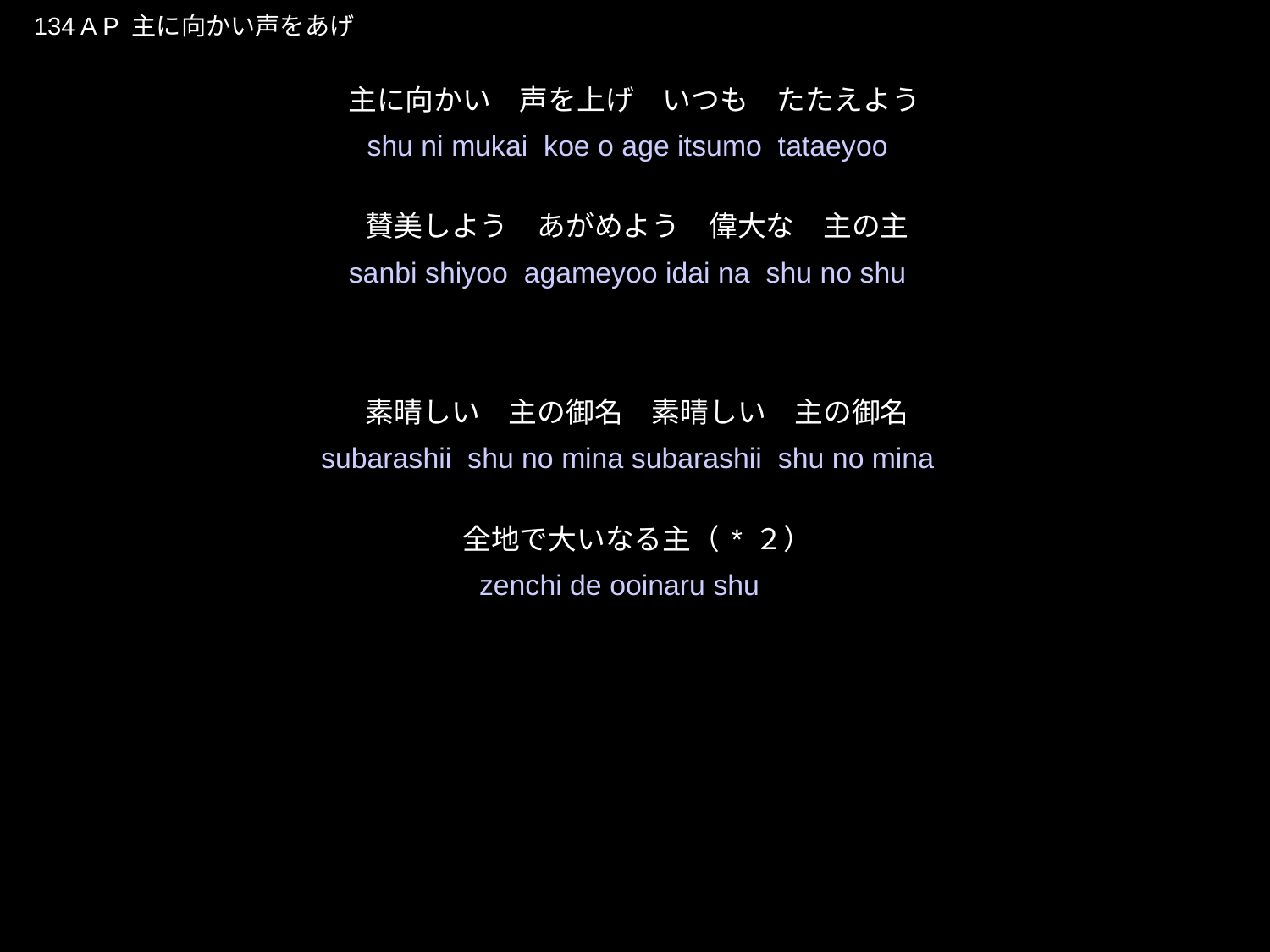

しゅにむかいこえをあげ
★P
134 A P 主に向かい声をあげ
主に向かい　声を上げ　いつも　たたえよう
賛美しよう　あがめよう　偉大な　主の主
素晴しい　主の御名　素晴しい　主の御名
全地で大いなる主（*２）
★１
shu ni mukai  koe o age itsumo  tataeyoo
sanbi shiyoo  agameyoo idai na  shu no shu
subarashii  shu no mina subarashii  shu no mina
zenchi de ooinaru shu